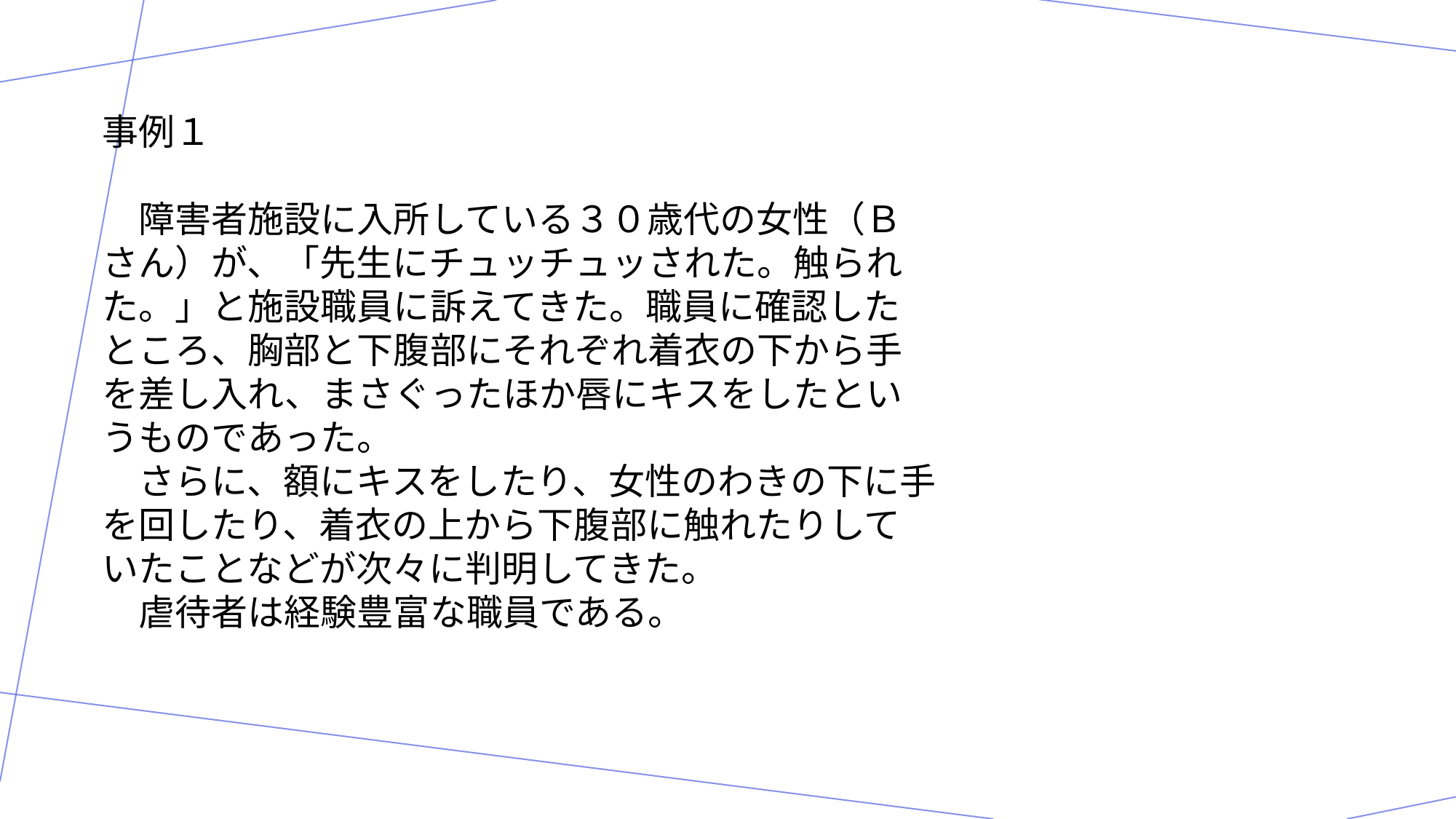

事例１

　障害者施設に入所している３０歳代の女性（Ｂさん）が、「先生にチュッチュッされた。触られた。」と施設職員に訴えてきた。職員に確認したところ、胸部と下腹部にそれぞれ着衣の下から手を差し入れ、まさぐったほか唇にキスをしたというものであった。
　さらに、額にキスをしたり、女性のわきの下に手を回したり、着衣の上から下腹部に触れたりしていたことなどが次々に判明してきた。
　虐待者は経験豊富な職員である。